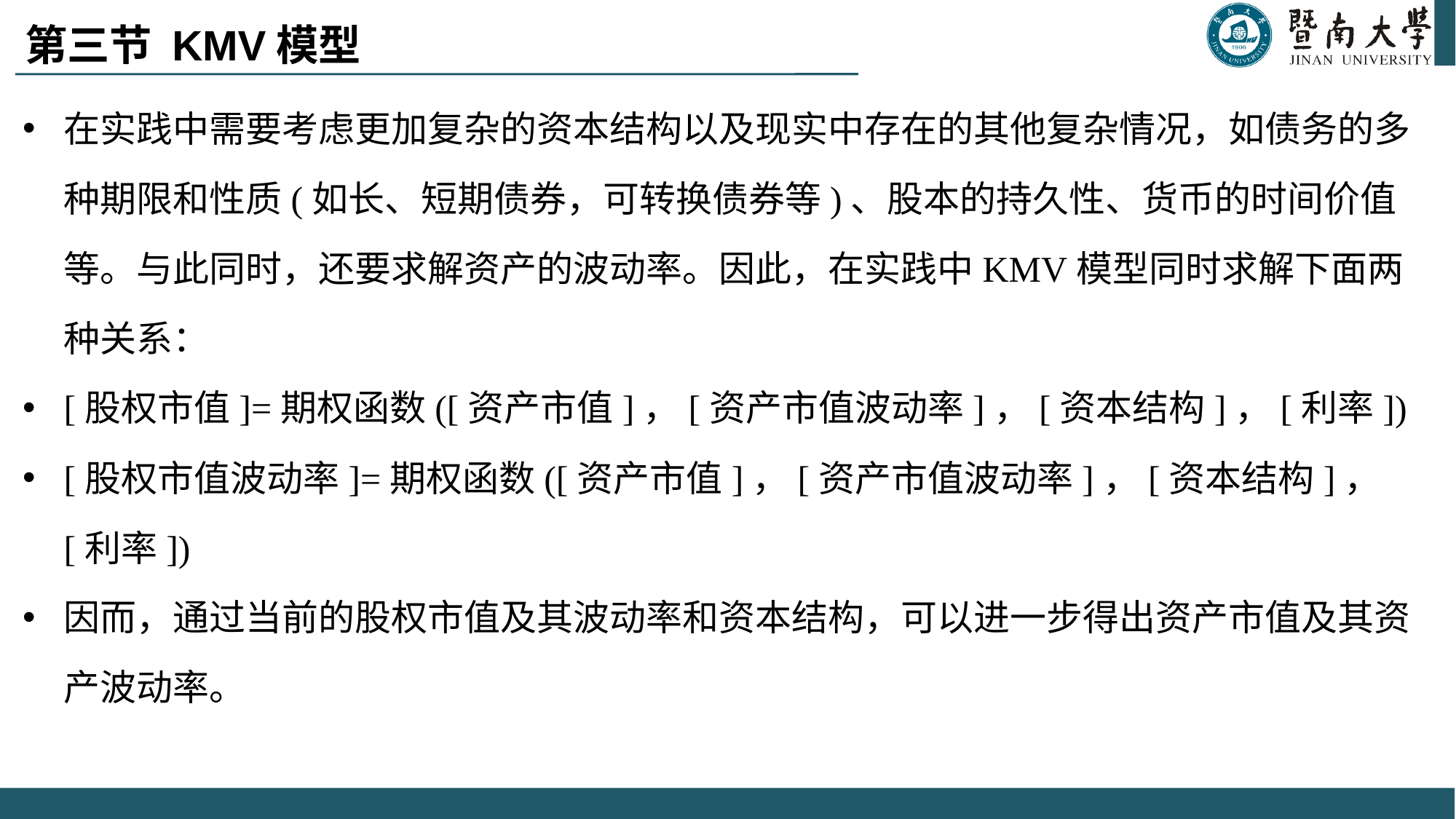

# 第三节 KMV模型
在实践中需要考虑更加复杂的资本结构以及现实中存在的其他复杂情况，如债务的多种期限和性质(如长、短期债券，可转换债券等)、股本的持久性、货币的时间价值等。与此同时，还要求解资产的波动率。因此，在实践中KMV模型同时求解下面两种关系：
[股权市值]=期权函数([资产市值]，[资产市值波动率]，[资本结构]，[利率])
[股权市值波动率]=期权函数([资产市值]，[资产市值波动率]，[资本结构]，[利率])
因而，通过当前的股权市值及其波动率和资本结构，可以进一步得出资产市值及其资产波动率。